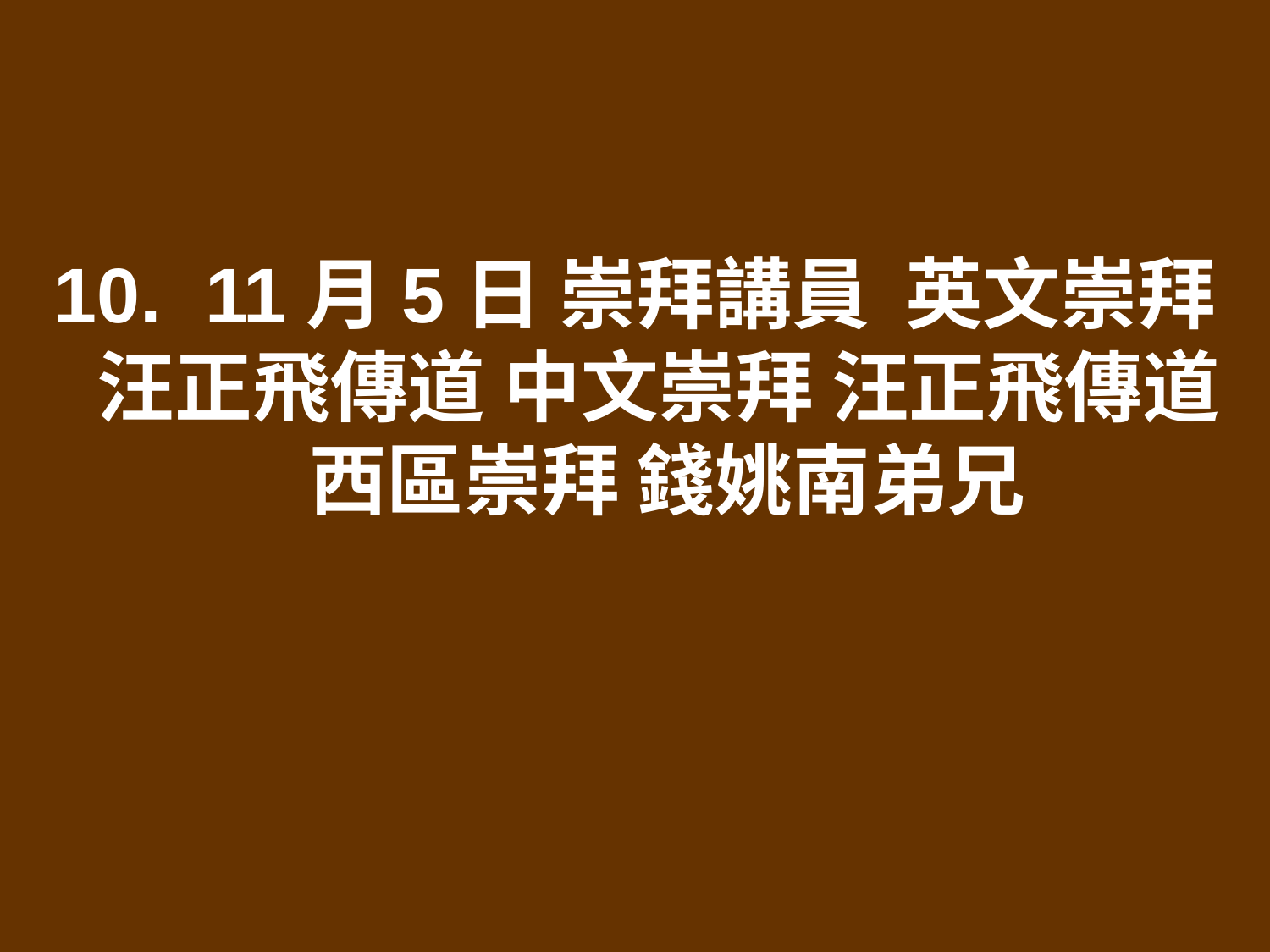

10.  11月5日 崇拜講員  英文崇拜 汪正飛傳道 中文崇拜 汪正飛傳道  西區崇拜 錢姚南弟兄